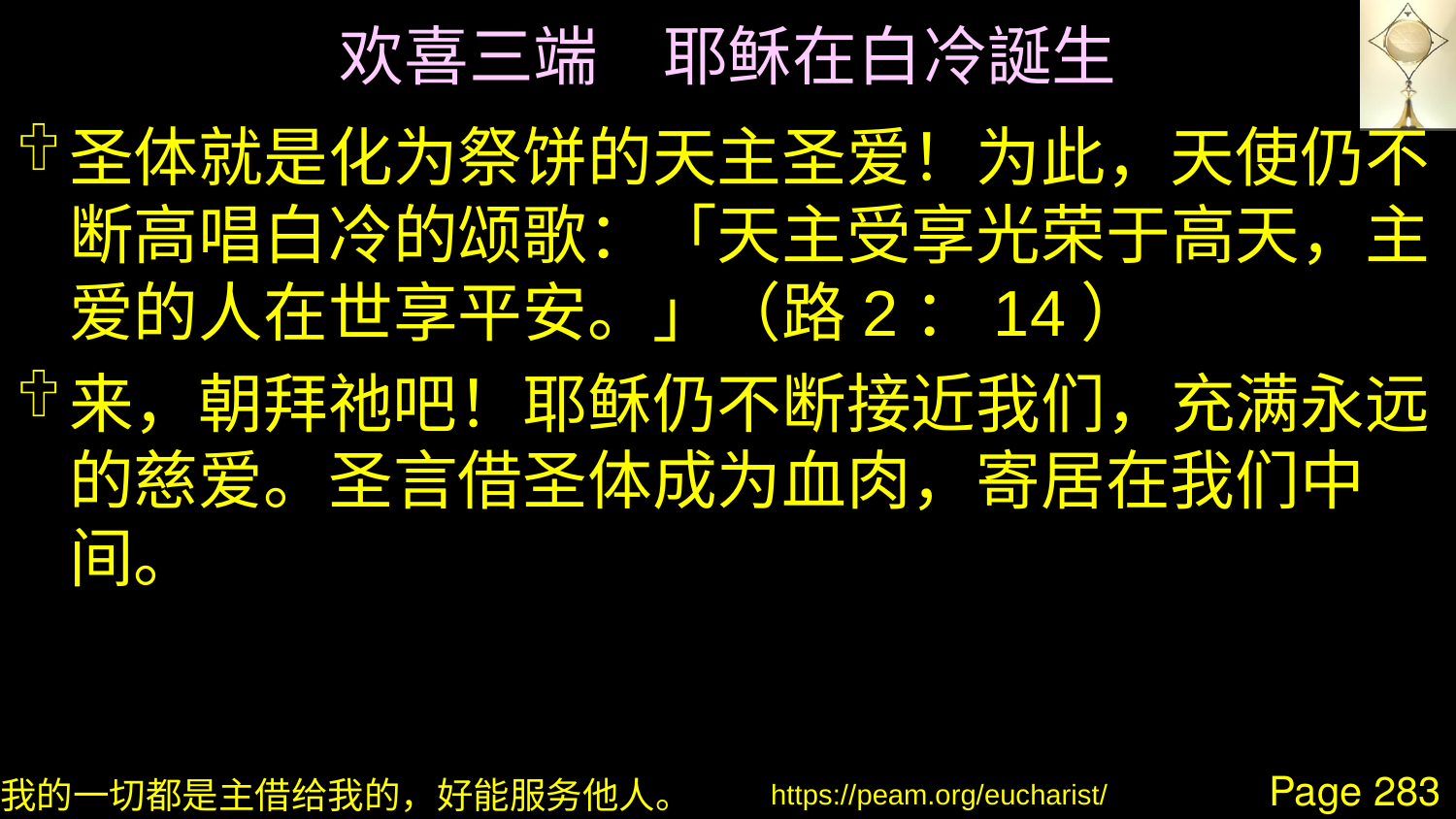

# 欢喜三端　耶稣在白冷誕生
圣体就是化为祭饼的天主圣爱！为此，天使仍不断高唱白冷的颂歌：「天主受享光荣于高天，主爱的人在世享平安。」（路2：14）
来，朝拜祂吧！耶稣仍不断接近我们，充满永远的慈爱。圣言借圣体成为血肉，寄居在我们中间。